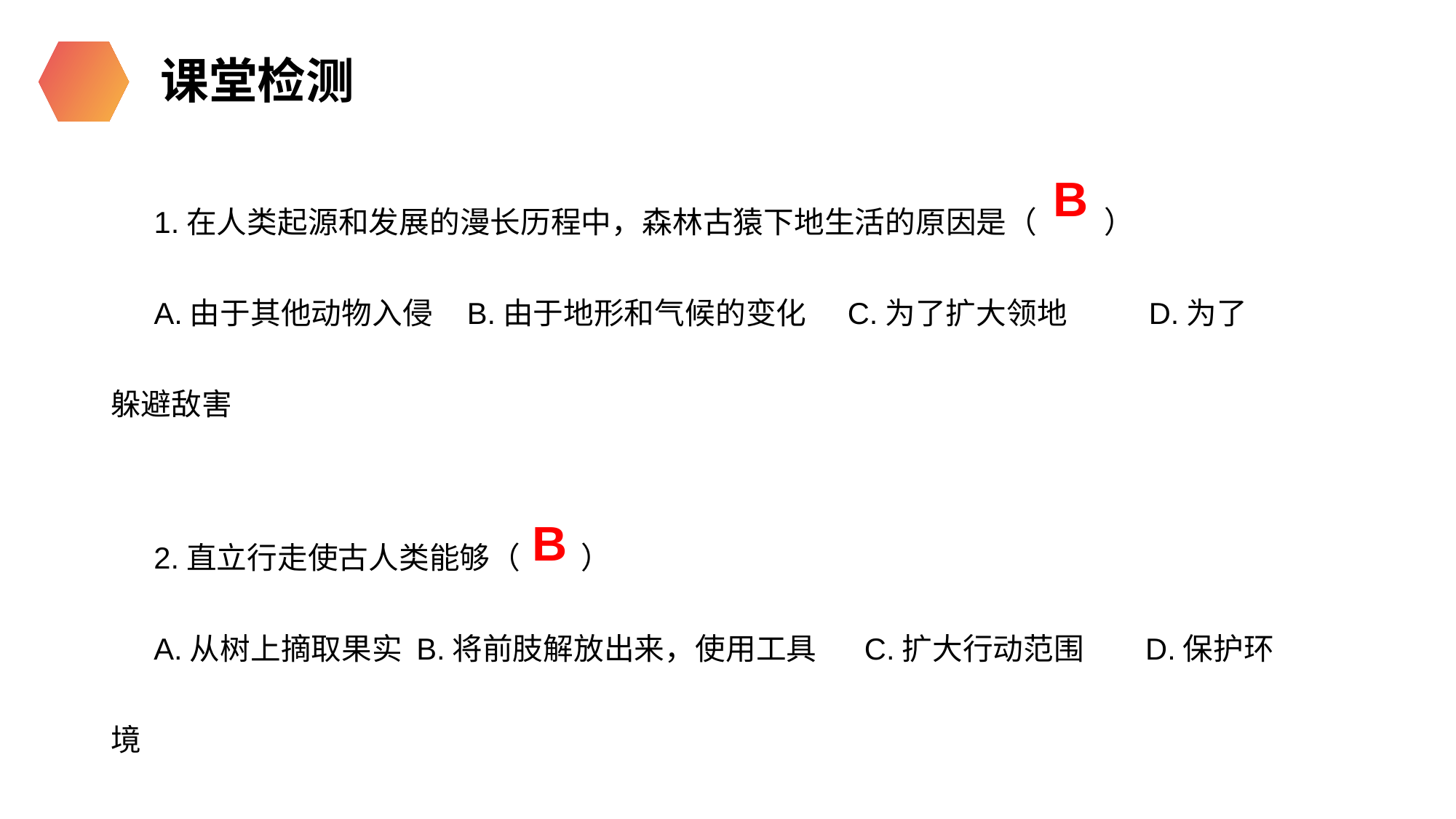

课堂检测
1.在人类起源和发展的漫长历程中，森林古猿下地生活的原因是（          ）
A.由于其他动物入侵    B.由于地形和气候的变化     C.为了扩大领地           D.为了躲避敌害
B
2.直立行走使古人类能够（         ）
A.从树上摘取果实 B.将前肢解放出来，使用工具      C.扩大行动范围        D.保护环境
 B